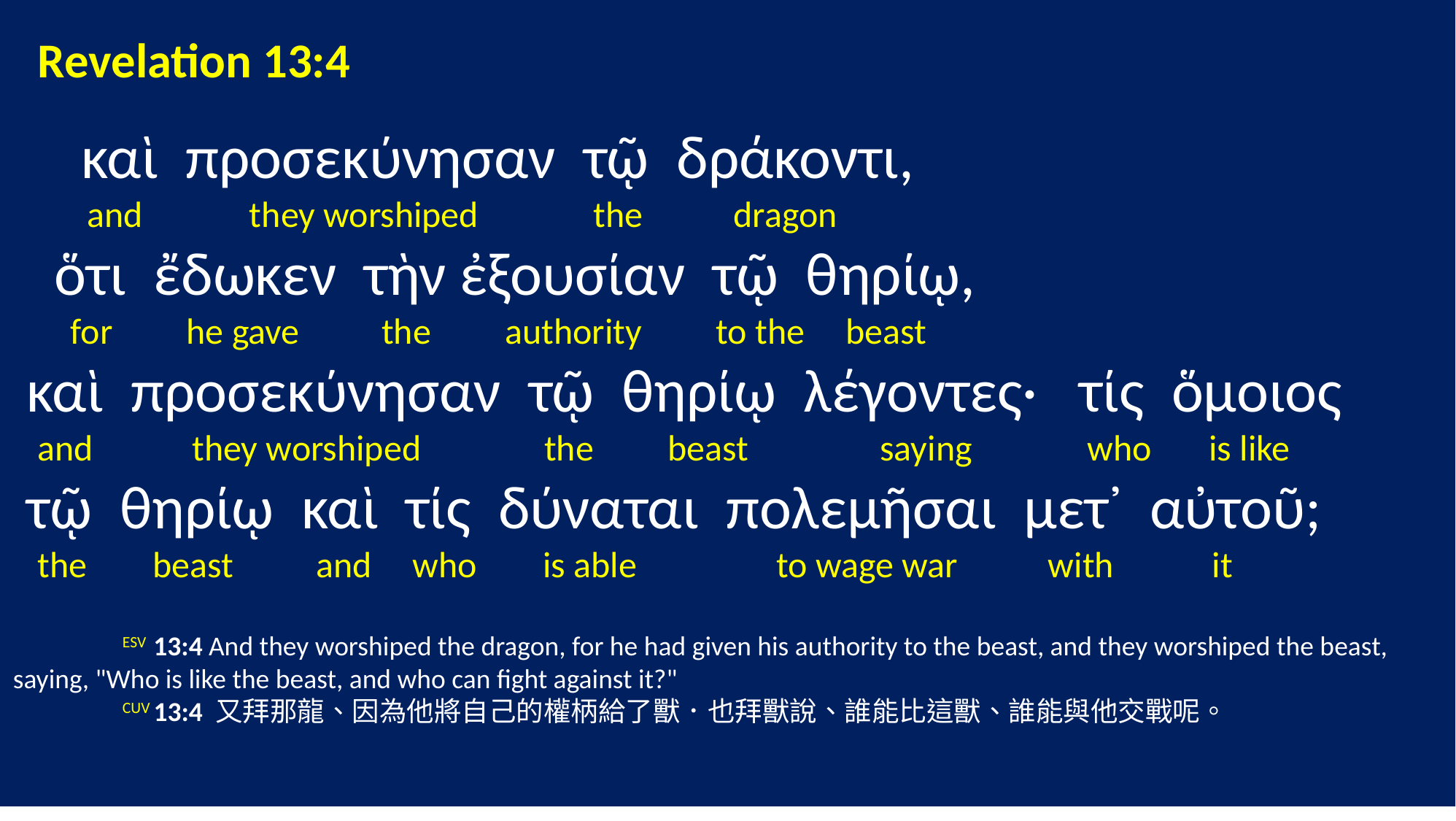

Revelation 13:4

     καὶ  προσεκύνησαν  τῷ  δράκοντι,
         and             they worshiped              the           dragon
   ὅτι  ἔδωκεν  τὴν ἐξουσίαν  τῷ  θηρίῳ,
       for         he gave          the         authority         to the     beast
 καὶ  προσεκύνησαν  τῷ  θηρίῳ  λέγοντες·   τίς  ὅμοιος
   and            they worshiped               the         beast                saying              who       is like
 τῷ  θηρίῳ  καὶ  τίς  δύναται  πολεμῆσαι  μετ᾽  αὐτοῦ;
   the        beast          and     who        is able                 to wage war           with            it

	ESV  13:4 And they worshiped the dragon, for he had given his authority to the beast, and they worshiped the beast, saying, "Who is like the beast, and who can fight against it?"
	CUV 13:4 又拜那龍、因為他將自己的權柄給了獸．也拜獸說、誰能比這獸、誰能與他交戰呢。